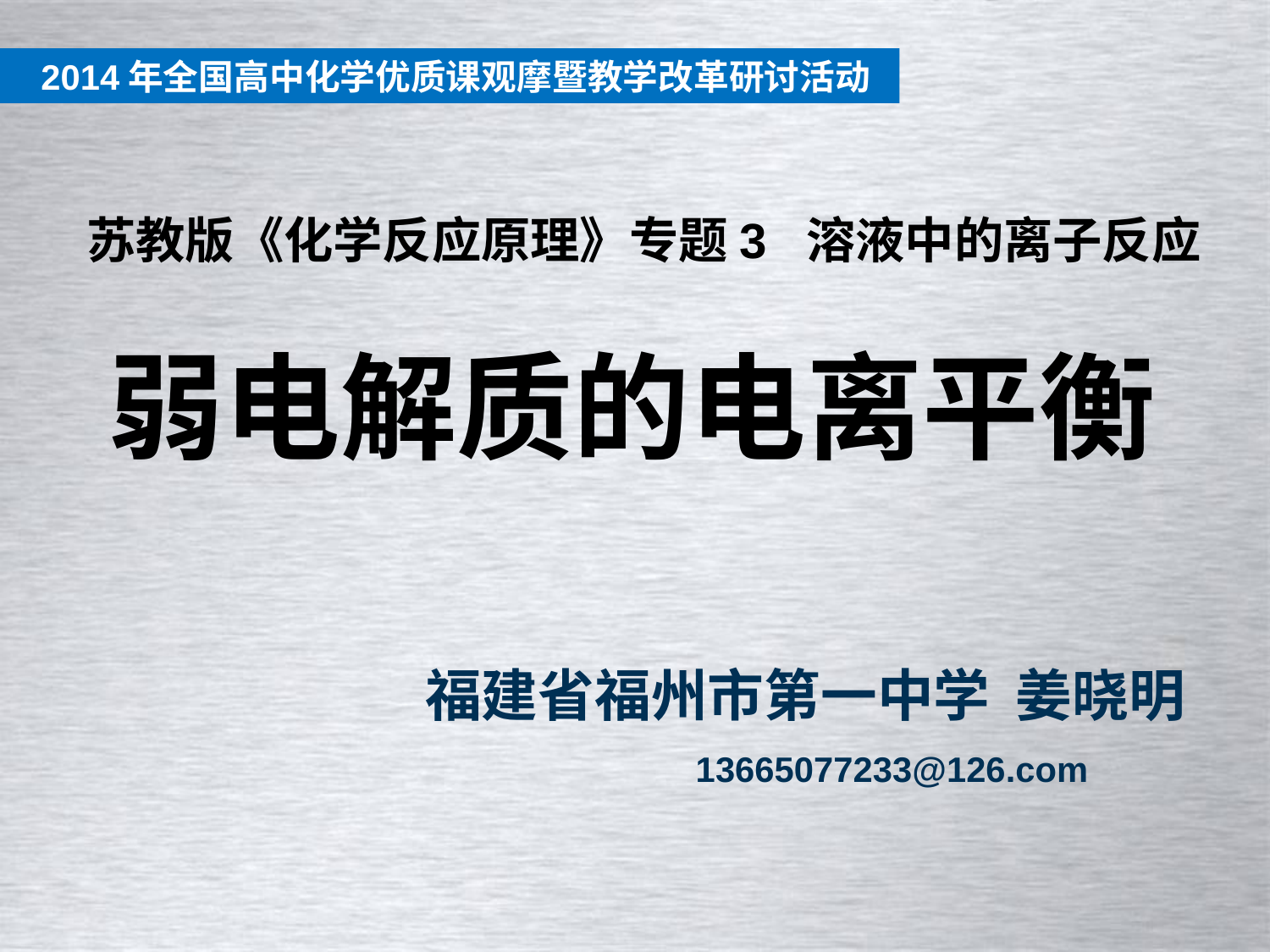

2014年全国高中化学优质课观摩暨教学改革研讨活动
苏教版《化学反应原理》专题3  溶液中的离子反应
弱电解质的电离平衡
福建省福州市第一中学  姜晓明
                  13665077233@126.com